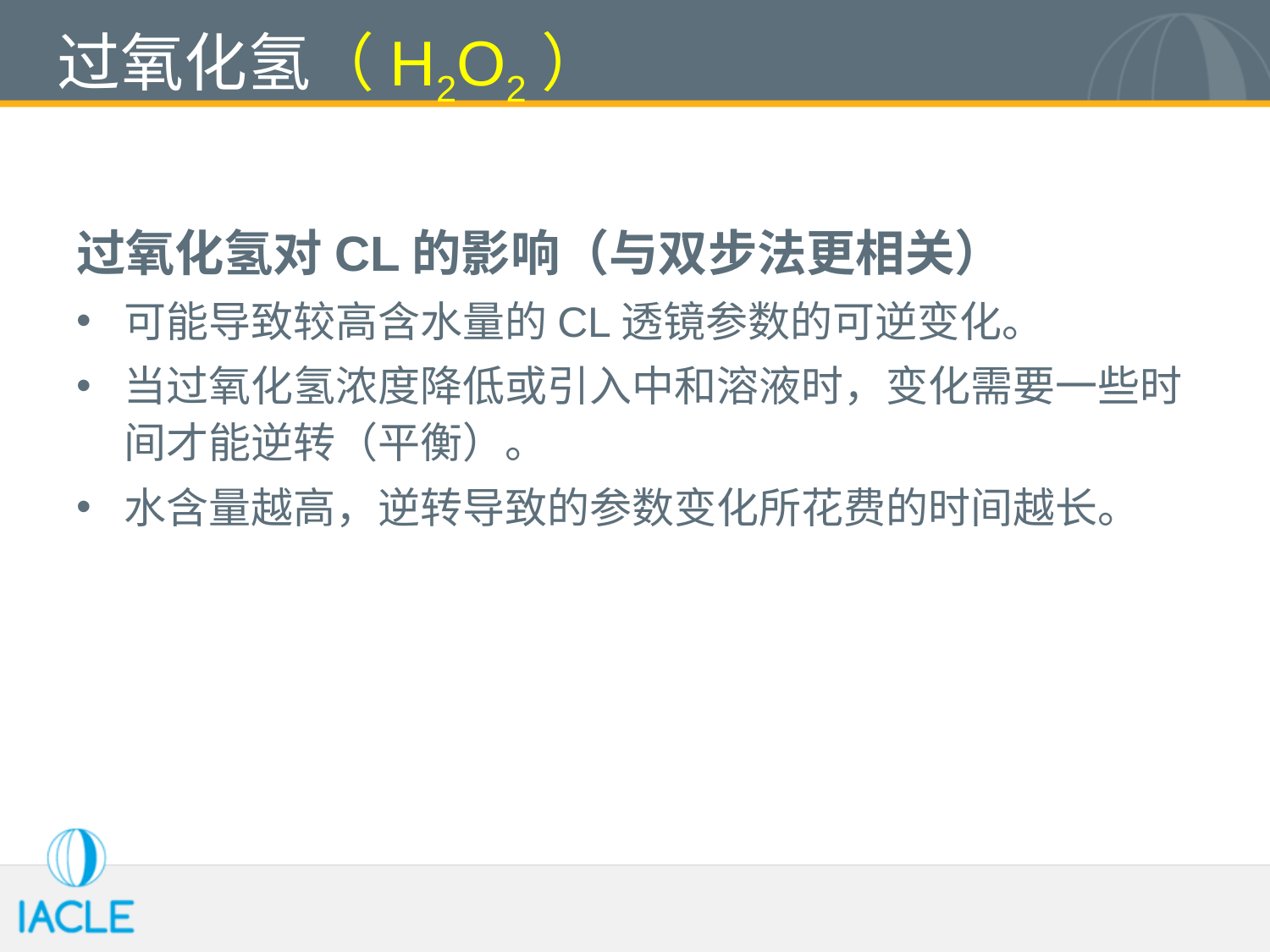

# 过氧化氢（H2O2）
过氧化氢对CL的影响（与双步法更相关）
可能导致较高含水量的CL透镜参数的可逆变化。
当过氧化氢浓度降低或引入中和溶液时，变化需要一些时间才能逆转（平衡）。
水含量越高，逆转导致的参数变化所花费的时间越长。